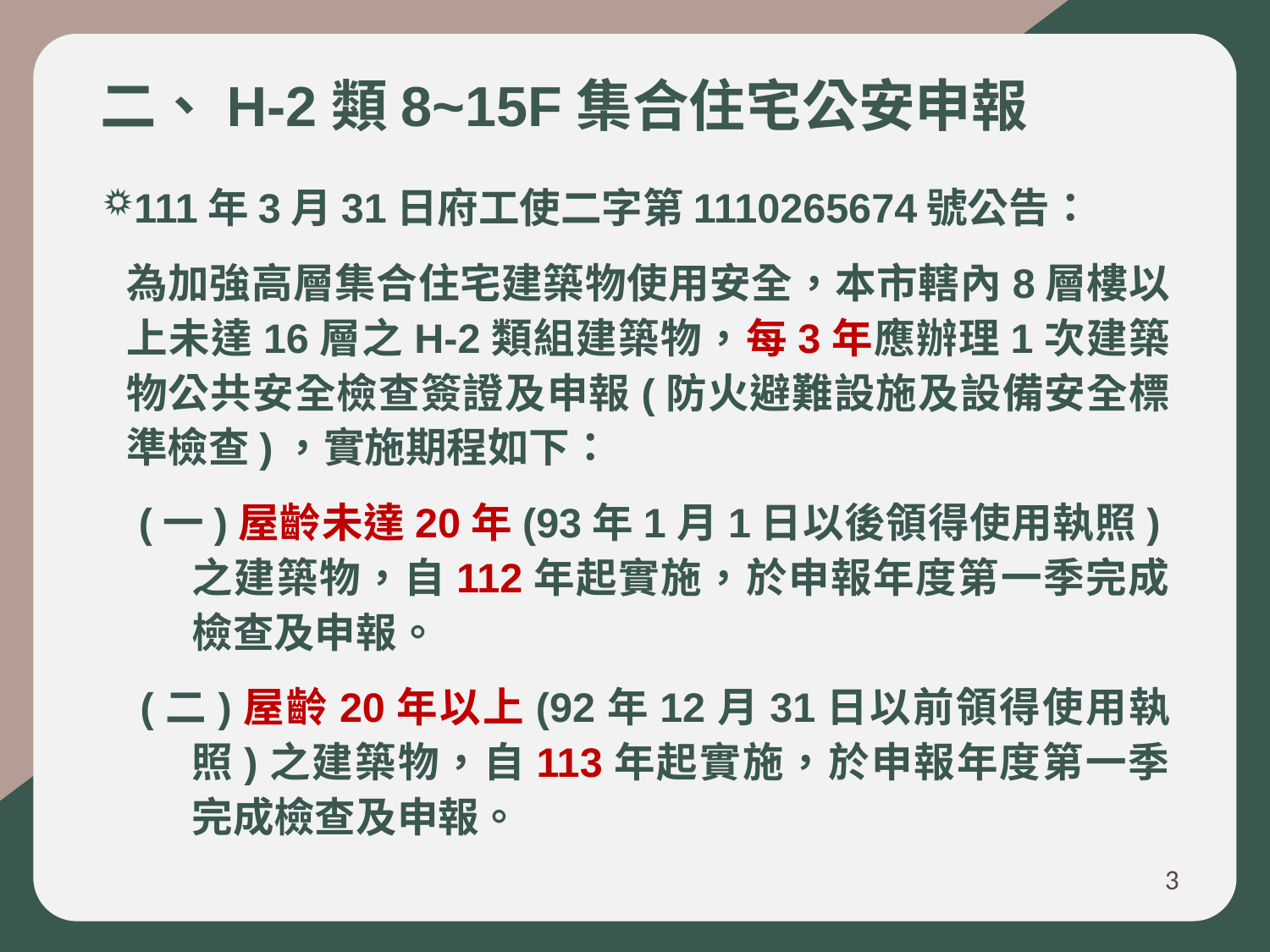

# 二、H-2類8~15F集合住宅公安申報
111年3月31日府工使二字第1110265674號公告：
為加強高層集合住宅建築物使用安全，本市轄內8層樓以上未達16層之H-2類組建築物，每3年應辦理1次建築物公共安全檢查簽證及申報(防火避難設施及設備安全標準檢查)，實施期程如下：
 (一)屋齡未達20年(93年1月1日以後領得使用執照)之建築物，自112年起實施，於申報年度第一季完成檢查及申報。
 (二)屋齡20年以上(92年12月31日以前領得使用執照)之建築物，自113年起實施，於申報年度第一季完成檢查及申報。
3